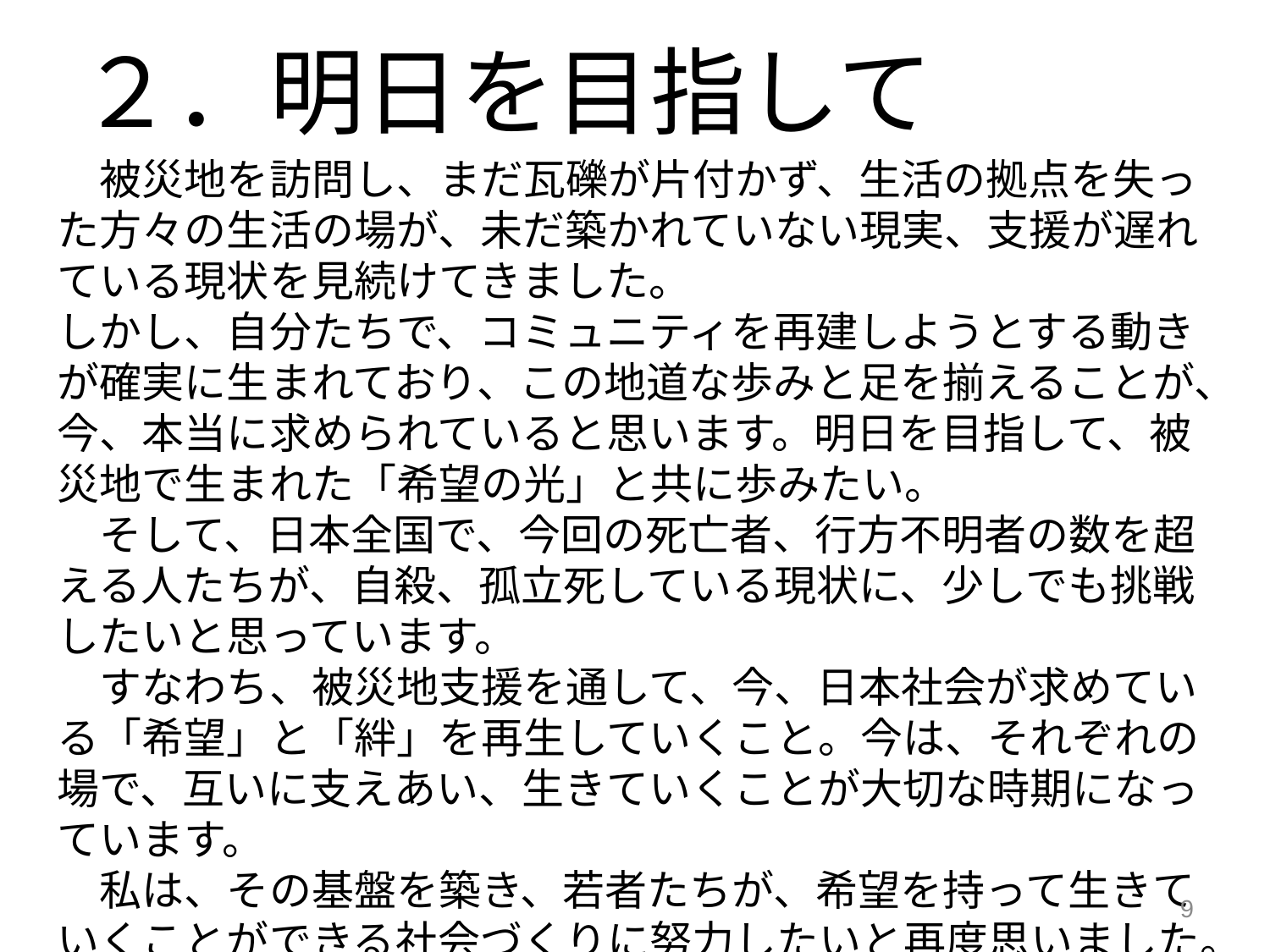

２．明日を目指して
　被災地を訪問し、まだ瓦礫が片付かず、生活の拠点を失った方々の生活の場が、未だ築かれていない現実、支援が遅れている現状を見続けてきました。
しかし、自分たちで、コミュニティを再建しようとする動きが確実に生まれており、この地道な歩みと足を揃えることが、今、本当に求められていると思います。明日を目指して、被災地で生まれた「希望の光」と共に歩みたい。
　そして、日本全国で、今回の死亡者、行方不明者の数を超える人たちが、自殺、孤立死している現状に、少しでも挑戦したいと思っています。
　すなわち、被災地支援を通して、今、日本社会が求めている「希望」と「絆」を再生していくこと。今は、それぞれの場で、互いに支えあい、生きていくことが大切な時期になっています。
　私は、その基盤を築き、若者たちが、希望を持って生きていくことができる社会づくりに努力したいと再度思いました。
9